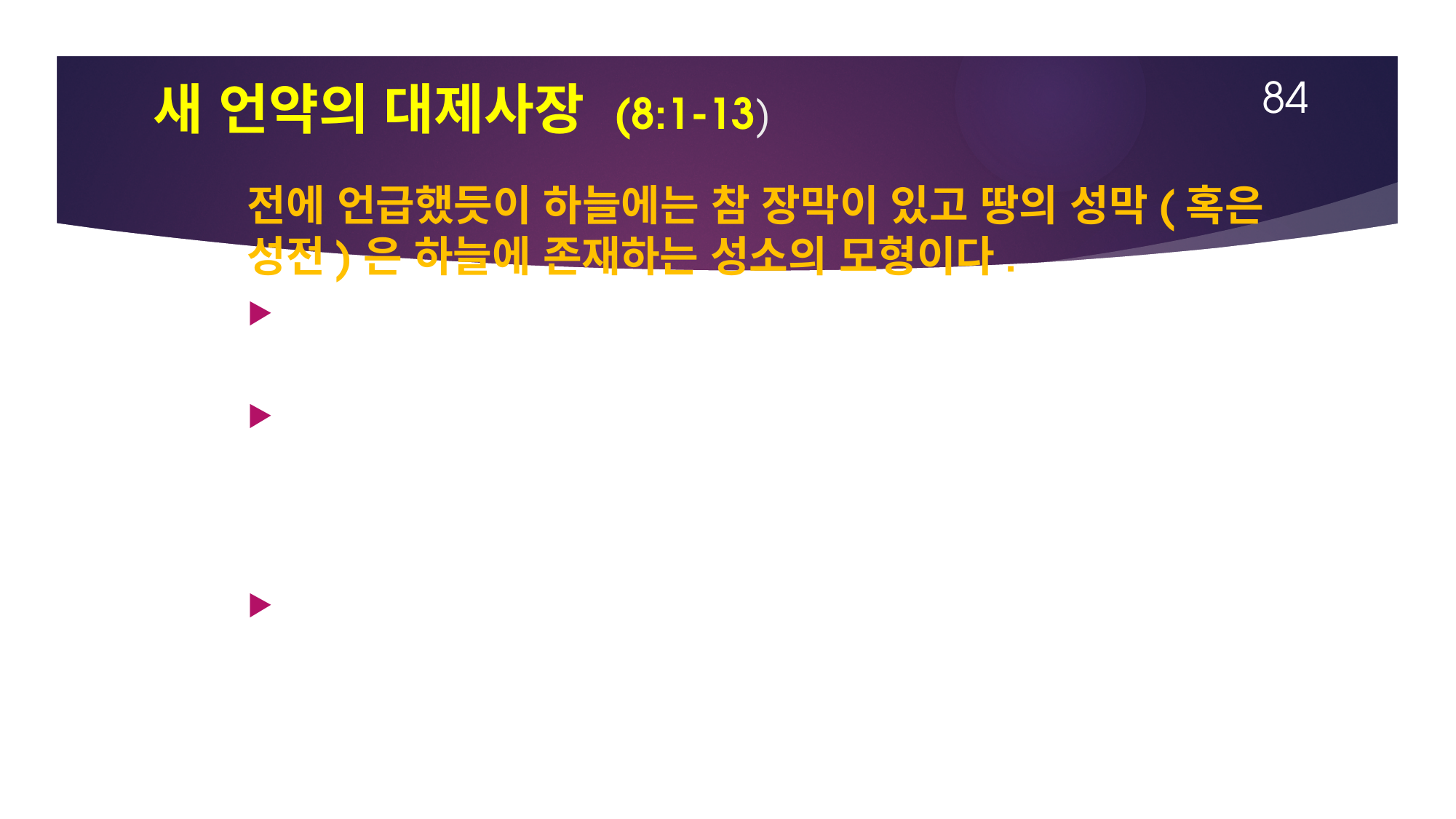

# 새 언약의 대제사장 (8:1-13)
84
전에 언급했듯이 하늘에는 참 장막이 있고 땅의 성막(혹은 성전)은 하늘에 존재하는 성소의 모형이다.
이러므로 그리스도가 하늘에 들어가신 것은 욤 키퍼의 날에 대제사장이 땅의 성소 안 야훼의 보좌의 방에 들어간 것과 대응한다.
만일 욤 키퍼가 옛 언약에 속했다면, 그리고 그리스도가 하늘에 들어간 것은 새 것에 속한 것은 예레미아를 통해 보여졌던( (렘 31:31-34)것이다—옛 것과 같은 인과 응보적인 언약이 아닌 새것과 같은 용서의 언약인 것이다.
예레미야가 이것을 “새로운” 것이라고 언급한 사실은 이전 언약이 지나간 것임을 보여준다.